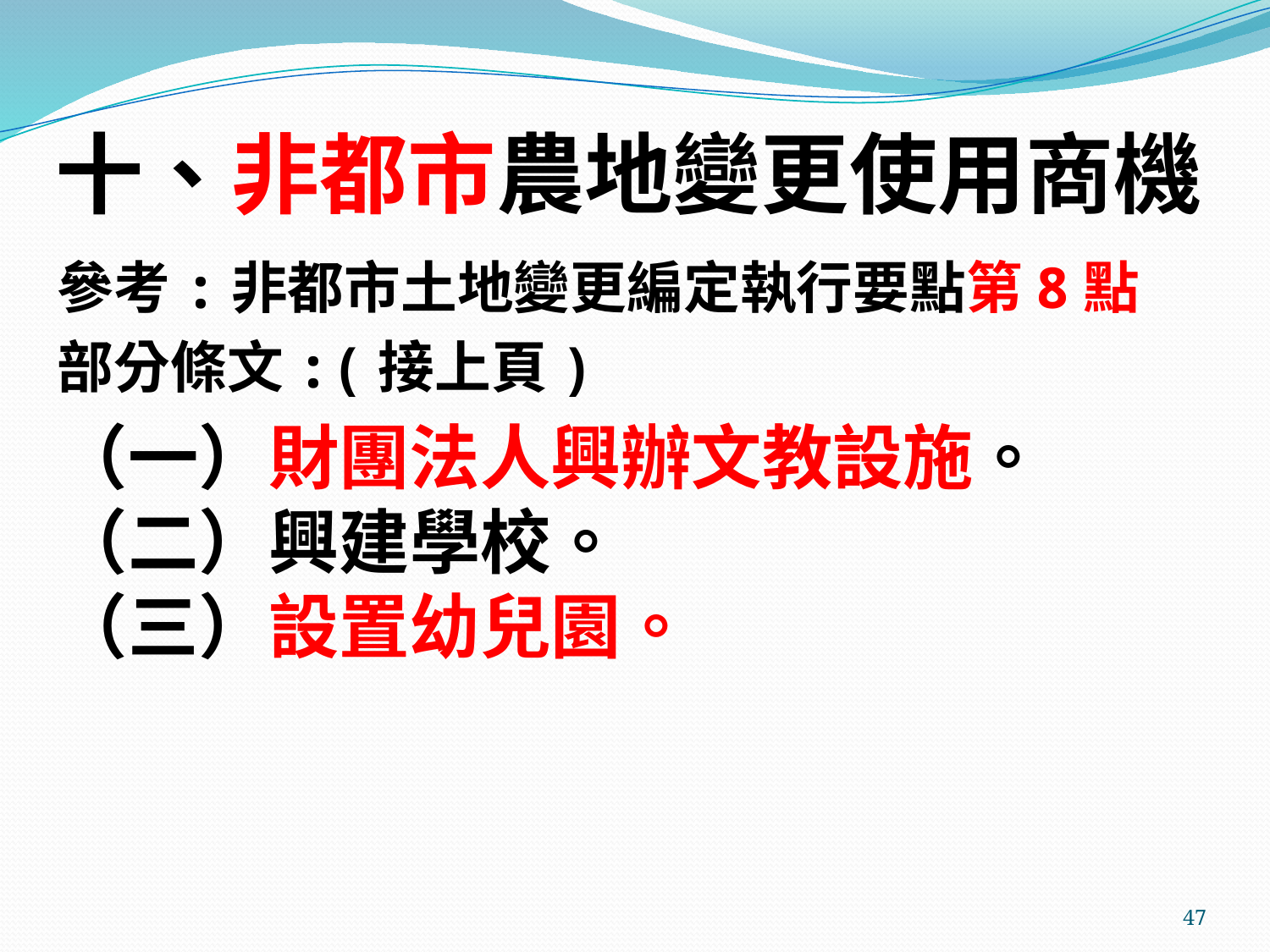

# 十、非都市農地變更使用商機
參考:非都市土地變更編定執行要點第8點
部分條文:(接上頁)
（一）財團法人興辦文教設施。
（二）興建學校。
（三）設置幼兒園。
47